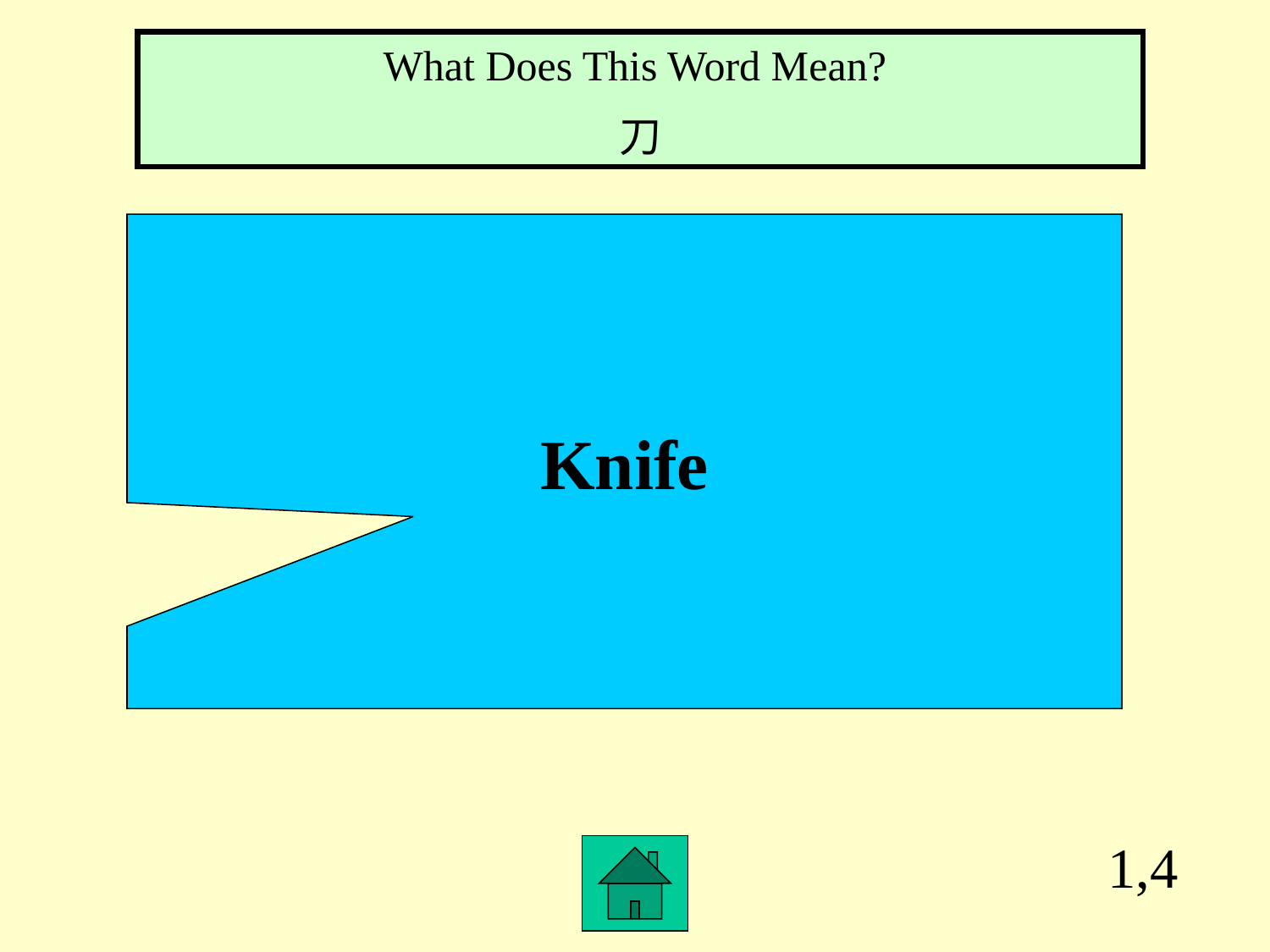

What Does This Word Mean?
刀
Knife
1,4